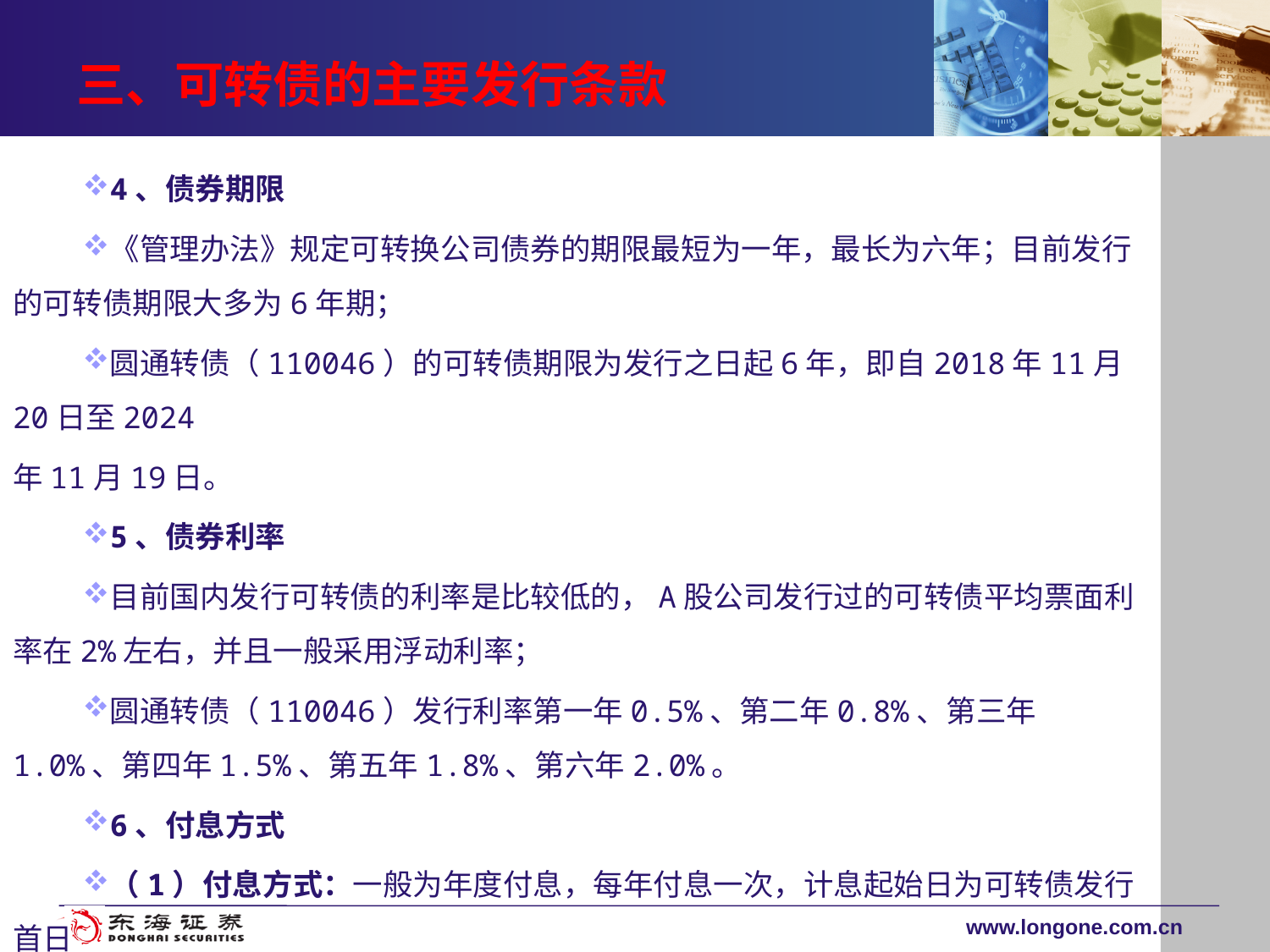

# 三、可转债的主要发行条款
4、债券期限
《管理办法》规定可转换公司债券的期限最短为一年，最长为六年；目前发行的可转债期限大多为6年期；
圆通转债（110046）的可转债期限为发行之日起6年，即自2018年11月20日至2024
年11月19日。
5、债券利率
目前国内发行可转债的利率是比较低的，A股公司发行过的可转债平均票面利率在2%左右，并且一般采用浮动利率；
圆通转债（110046）发行利率第一年0.5%、第二年0.8%、第三年1.0%、第四年1.5%、第五年1.8%、第六年2.0%。
6、付息方式
（1）付息方式：一般为年度付息，每年付息一次，计息起始日为可转债发行首日
www.longone.com.cn